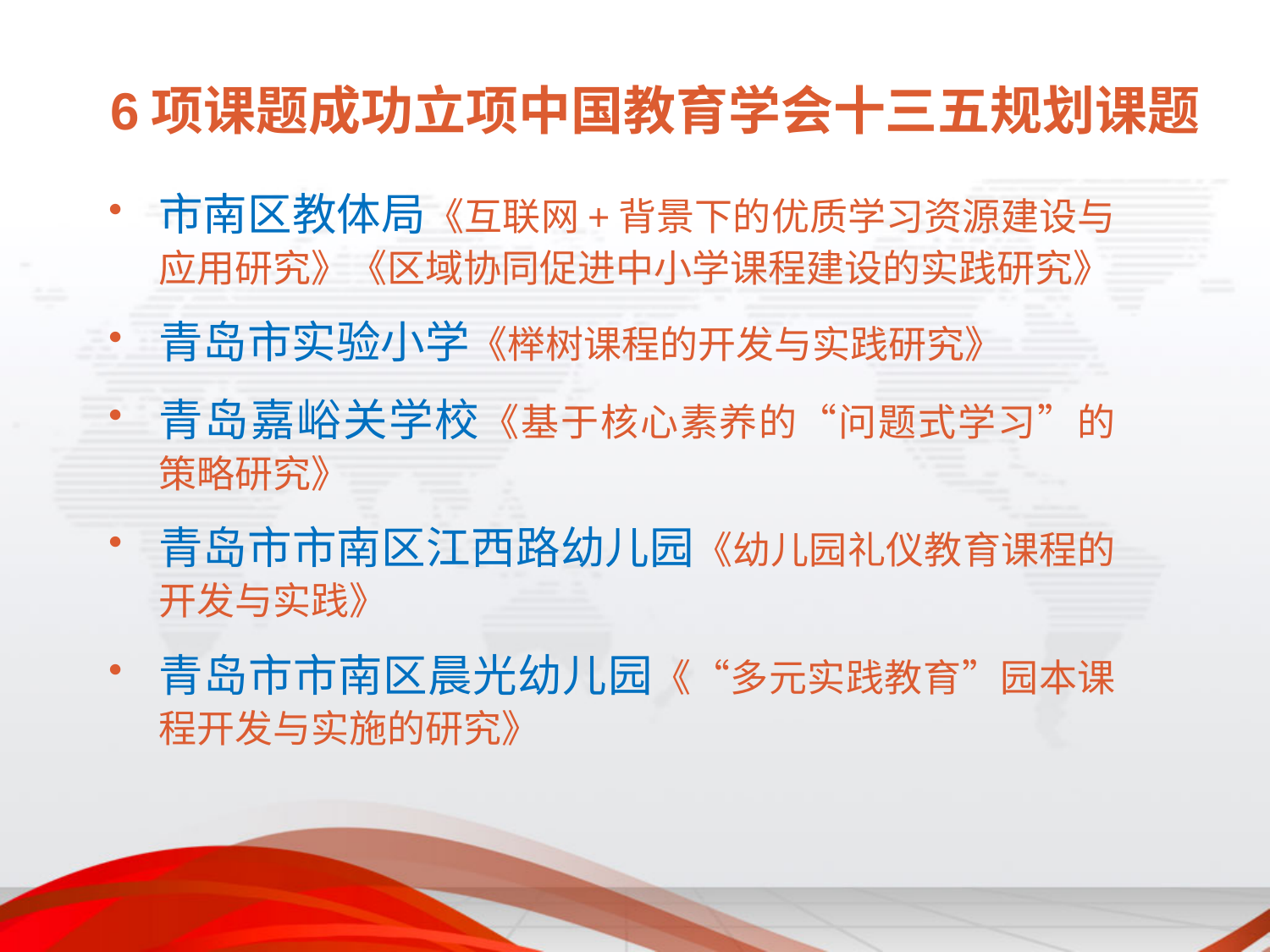

# 6项课题成功立项中国教育学会十三五规划课题
市南区教体局《互联网+背景下的优质学习资源建设与应用研究》《区域协同促进中小学课程建设的实践研究》
青岛市实验小学《榉树课程的开发与实践研究》
青岛嘉峪关学校《基于核心素养的“问题式学习”的策略研究》
青岛市市南区江西路幼儿园《幼儿园礼仪教育课程的开发与实践》
青岛市市南区晨光幼儿园《“多元实践教育”园本课程开发与实施的研究》